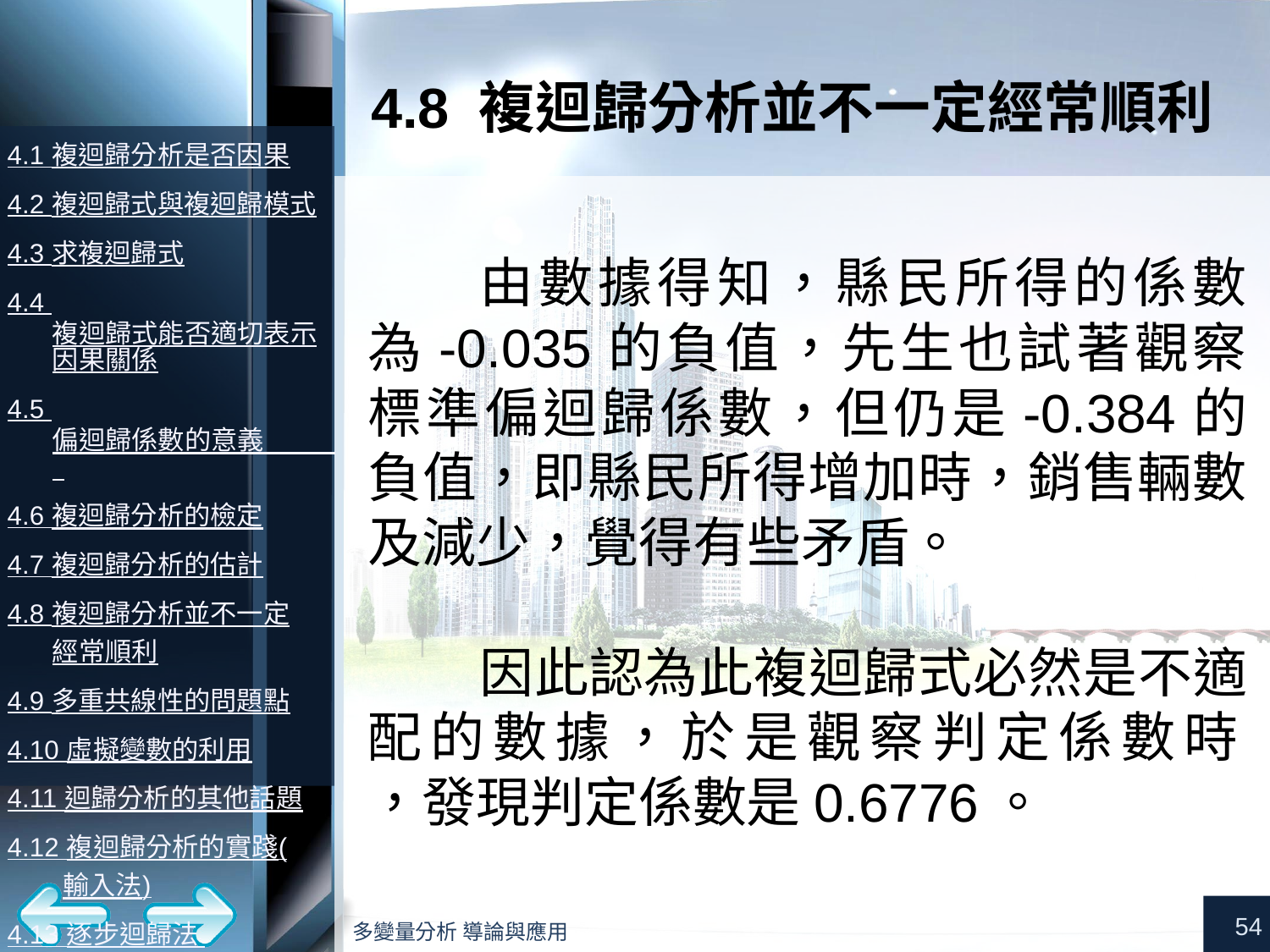

# 4.8 複迴歸分析並不一定經常順利
由數據得知，縣民所得的係數為-0.035的負值，先生也試著觀察標準偏迴歸係數，但仍是-0.384的負值，即縣民所得增加時，銷售輛數及減少，覺得有些矛盾。

因此認為此複迴歸式必然是不適配的數據，於是觀察判定係數時
，發現判定係數是0.6776。
54
多變量分析 導論與應用